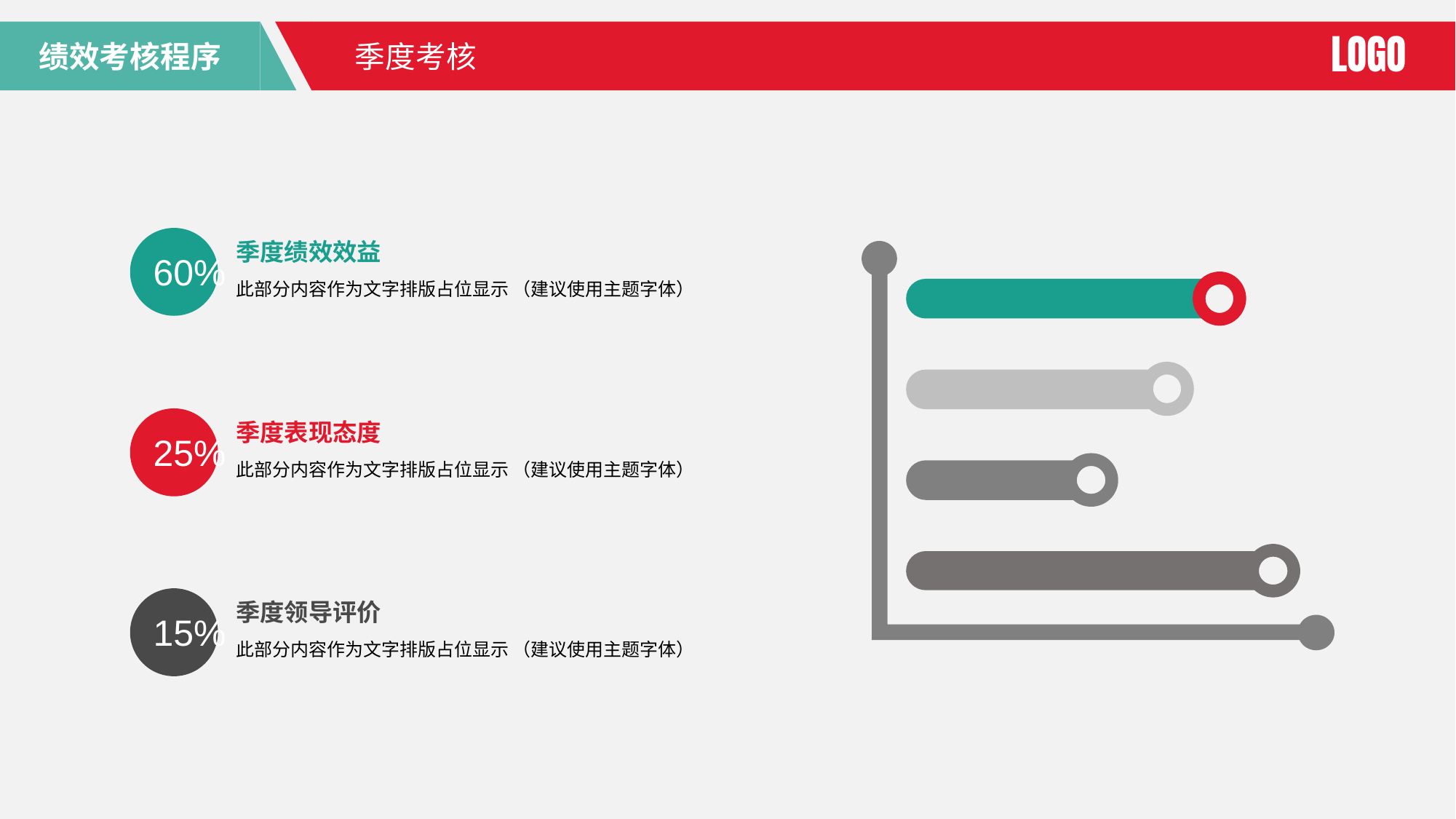

绩效考核程序

LOGO
季度考核

60%
季度绩效效益

此部分内容作为文字排版占位显示 （建议使用主题字体）

25%
季度表现态度
此部分内容作为文字排版占位显示 （建议使用主题字体）

15%
季度领导评价
此部分内容作为文字排版占位显示 （建议使用主题字体）